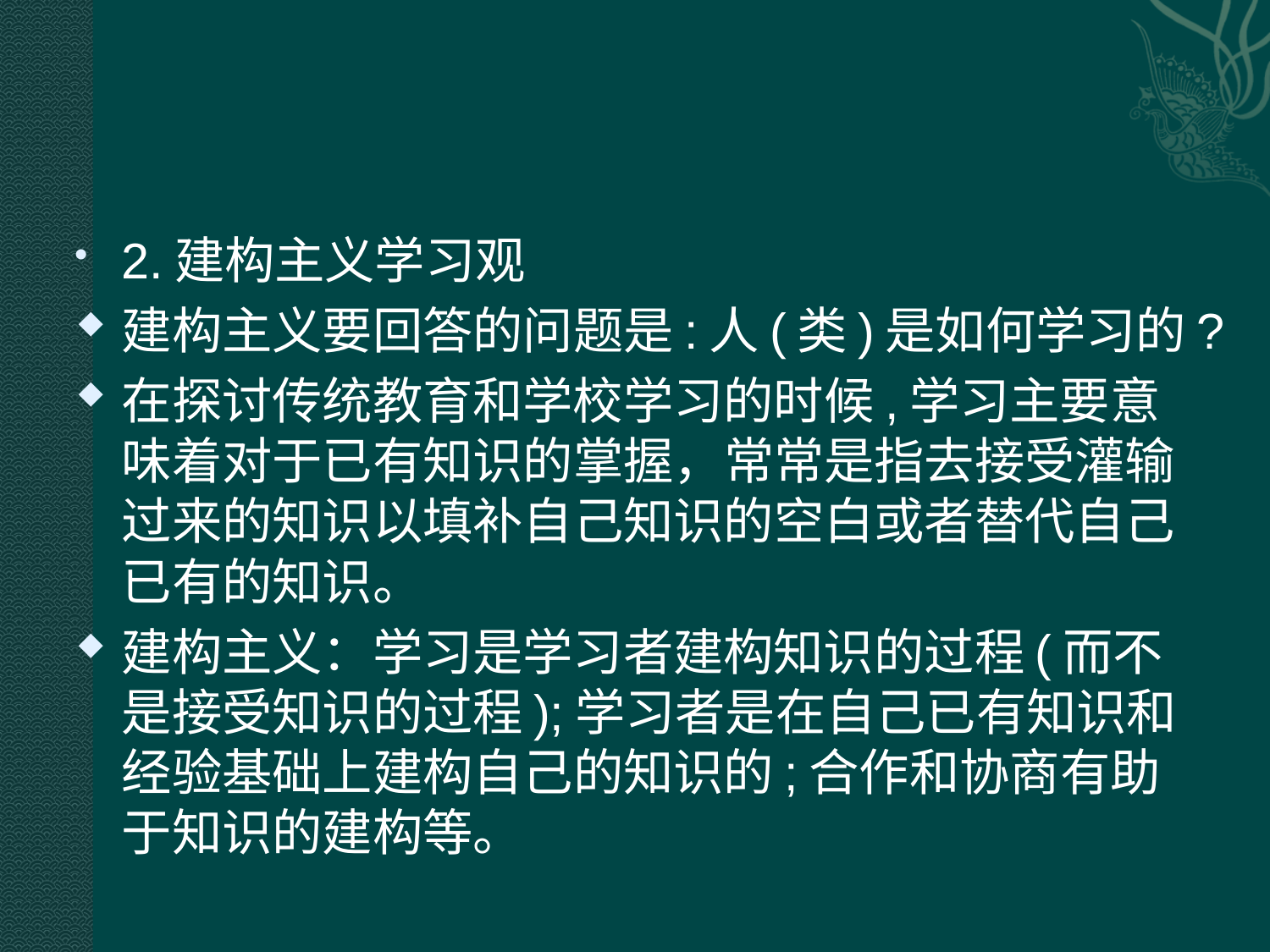

#
2.建构主义学习观
建构主义要回答的问题是:人(类)是如何学习的?
在探讨传统教育和学校学习的时候,学习主要意味着对于已有知识的掌握，常常是指去接受灌输过来的知识以填补自己知识的空白或者替代自己已有的知识。
建构主义：学习是学习者建构知识的过程(而不是接受知识的过程);学习者是在自己已有知识和经验基础上建构自己的知识的;合作和协商有助于知识的建构等。